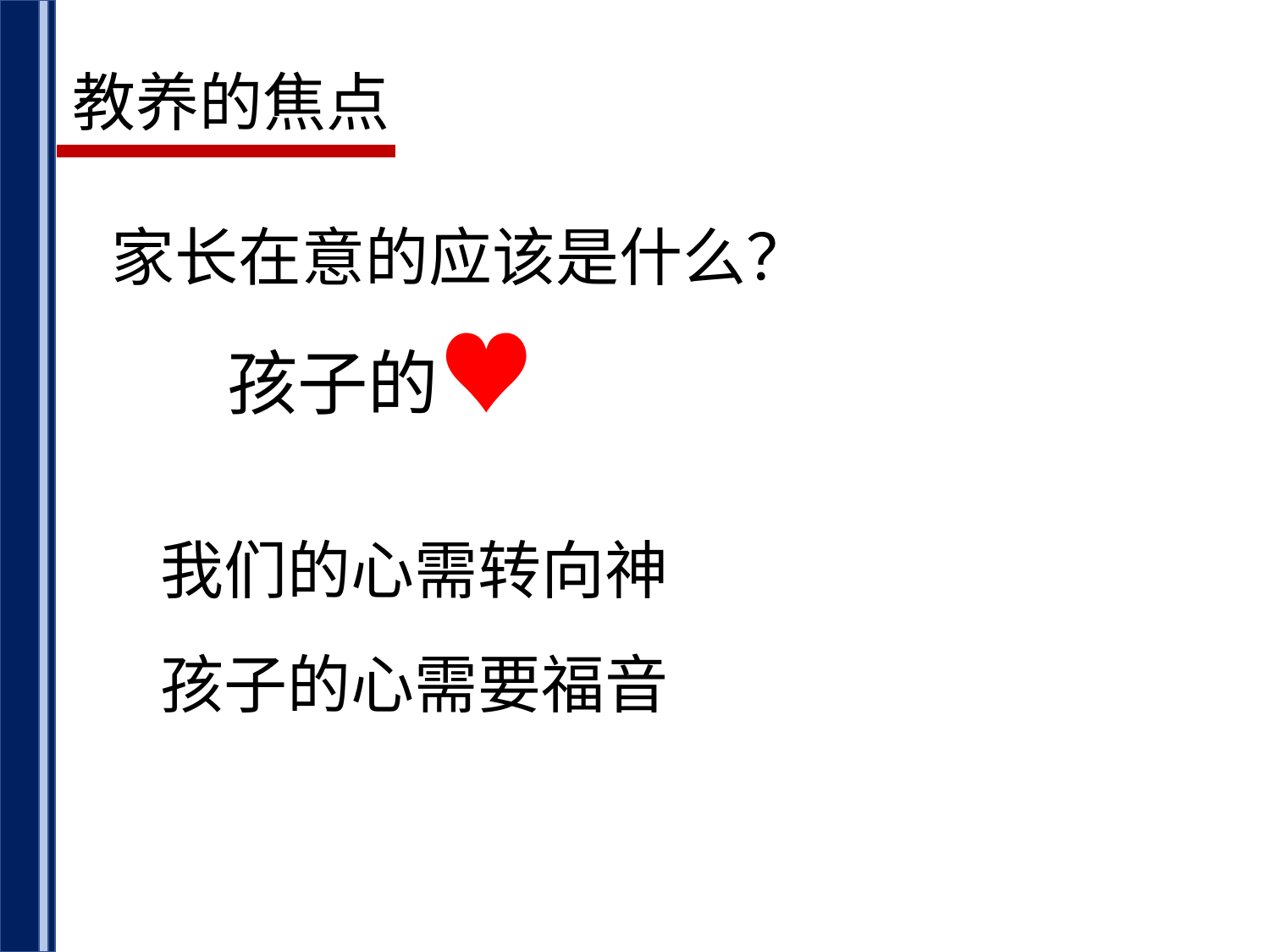

教养的焦点

家长在意的应该是什么？
孩子的♥
我们的心需转向神
孩子的心需要福音